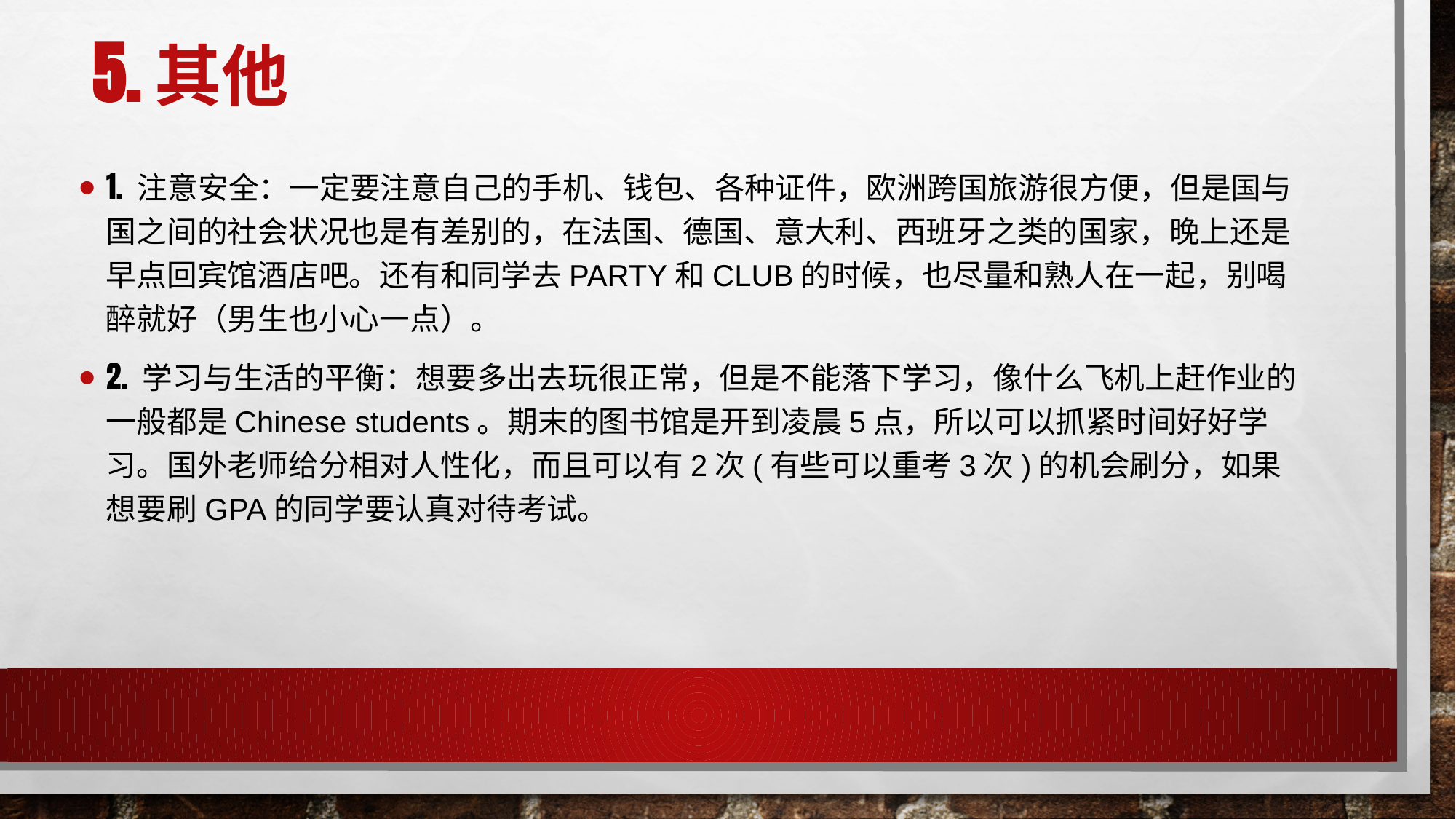

# 5.其他
1. 注意安全：一定要注意自己的手机、钱包、各种证件，欧洲跨国旅游很方便，但是国与国之间的社会状况也是有差别的，在法国、德国、意大利、西班牙之类的国家，晚上还是早点回宾馆酒店吧。还有和同学去party和club的时候，也尽量和熟人在一起，别喝醉就好（男生也小心一点）。
2. 学习与生活的平衡：想要多出去玩很正常，但是不能落下学习，像什么飞机上赶作业的一般都是Chinese students。期末的图书馆是开到凌晨5点，所以可以抓紧时间好好学习。国外老师给分相对人性化，而且可以有2次(有些可以重考3次)的机会刷分，如果想要刷GPA的同学要认真对待考试。